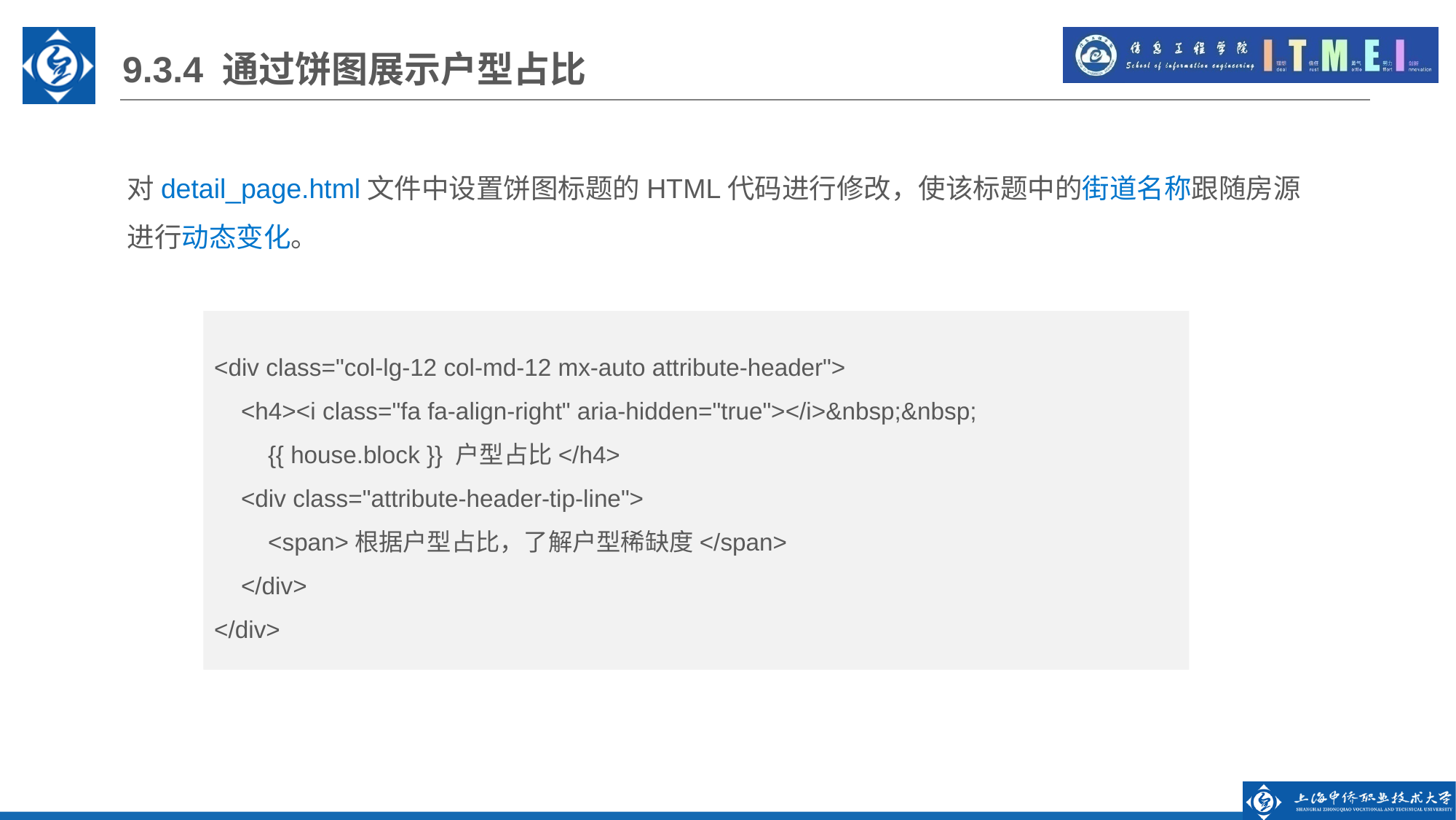

9.3.4 通过饼图展示户型占比
对detail_page.html文件中设置饼图标题的HTML代码进行修改，使该标题中的街道名称跟随房源进行动态变化。
<div class="col-lg-12 col-md-12 mx-auto attribute-header">
    <h4><i class="fa fa-align-right" aria-hidden="true"></i>&nbsp;&nbsp;
        {{ house.block }} 户型占比</h4>
    <div class="attribute-header-tip-line">
        <span>根据户型占比，了解户型稀缺度</span>
    </div>
</div>